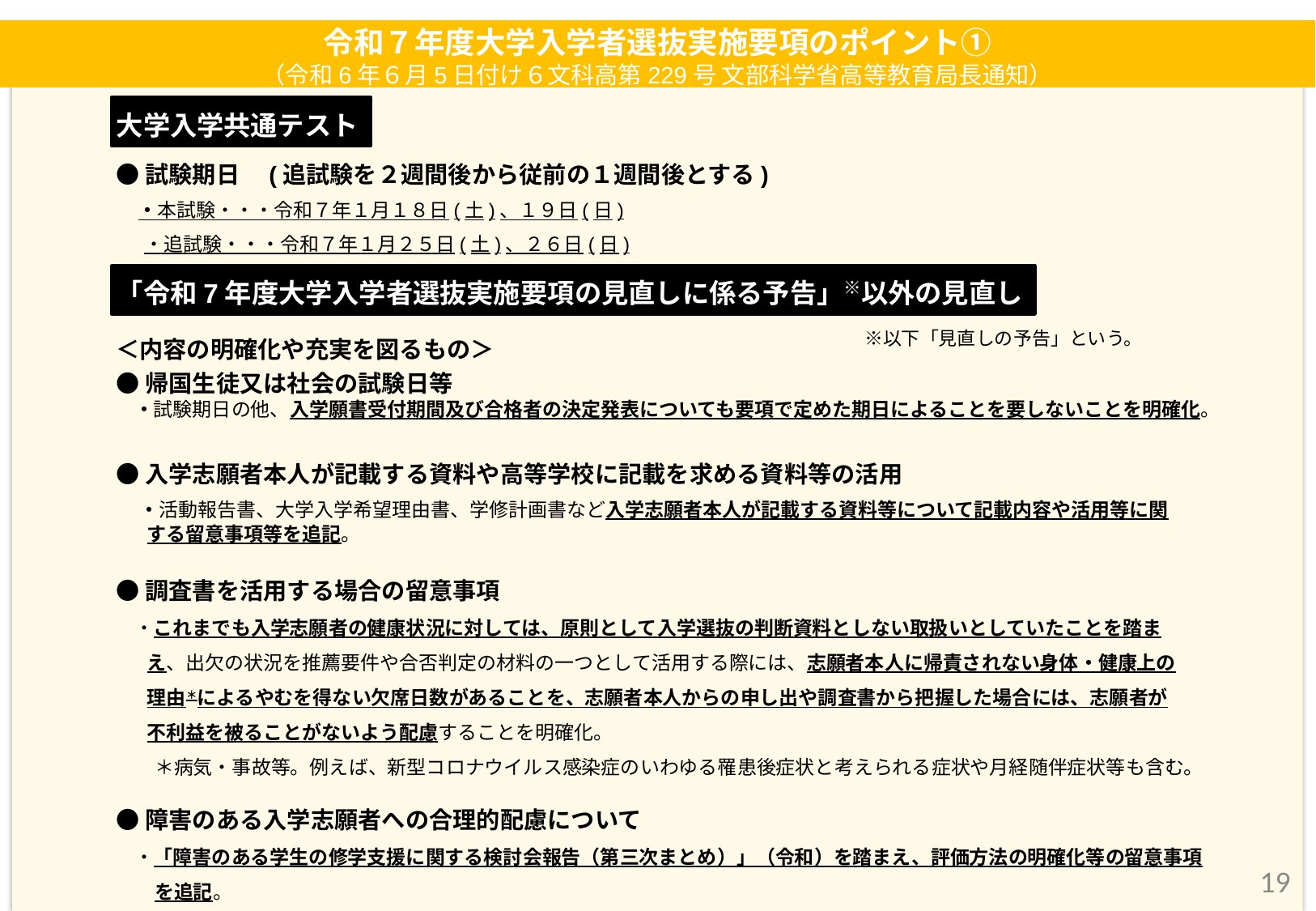

令和７年度大学入学者選抜実施要項のポイント①
（令和6年６月5日付け６文科高第229号 文部科学省高等教育局長通知）

大学入学共通テスト
●試験期日　(追試験を２週間後から従前の１週間後とする)
    ・本試験・・・令和７年１月１８日(土)、１９日(日)
 　・追試験・・・令和７年１月２５日(土)、２６日(日)
「令和7年度大学入学者選抜実施要項の見直しに係る予告」※以外の見直し
　※以下「見直しの予告」という。
＜内容の明確化や充実を図るもの＞
●帰国生徒又は社会の試験日等
　・試験期日の他、入学願書受付期間及び合格者の決定発表についても要項で定めた期日によることを要しないことを明確化。

●入学志願者本人が記載する資料や高等学校に記載を求める資料等の活用
　・活動報告書、大学入学希望理由書、学修計画書など入学志願者本人が記載する資料等について記載内容や活用等に関
      する留意事項等を追記。

●調査書を活用する場合の留意事項
　・これまでも入学志願者の健康状況に対しては、原則として入学選抜の判断資料としない取扱いとしていたことを踏ま
      え、出欠の状況を推薦要件や合否判定の材料の一つとして活用する際には、志願者本人に帰責されない身体・健康上の
      理由＊によるやむを得ない欠席日数があることを、志願者本人からの申し出や調査書から把握した場合には、志願者が
      不利益を被ることがないよう配慮することを明確化。
　　＊病気・事故等。例えば、新型コロナウイルス感染症のいわゆる罹患後症状と考えられる症状や月経随伴症状等も含む。

●障害のある入学志願者への合理的配慮について
　・「障害のある学生の修学支援に関する検討会報告（第三次まとめ）」（令和）を踏まえ、評価方法の明確化等の留意事項
　　を追記。
19